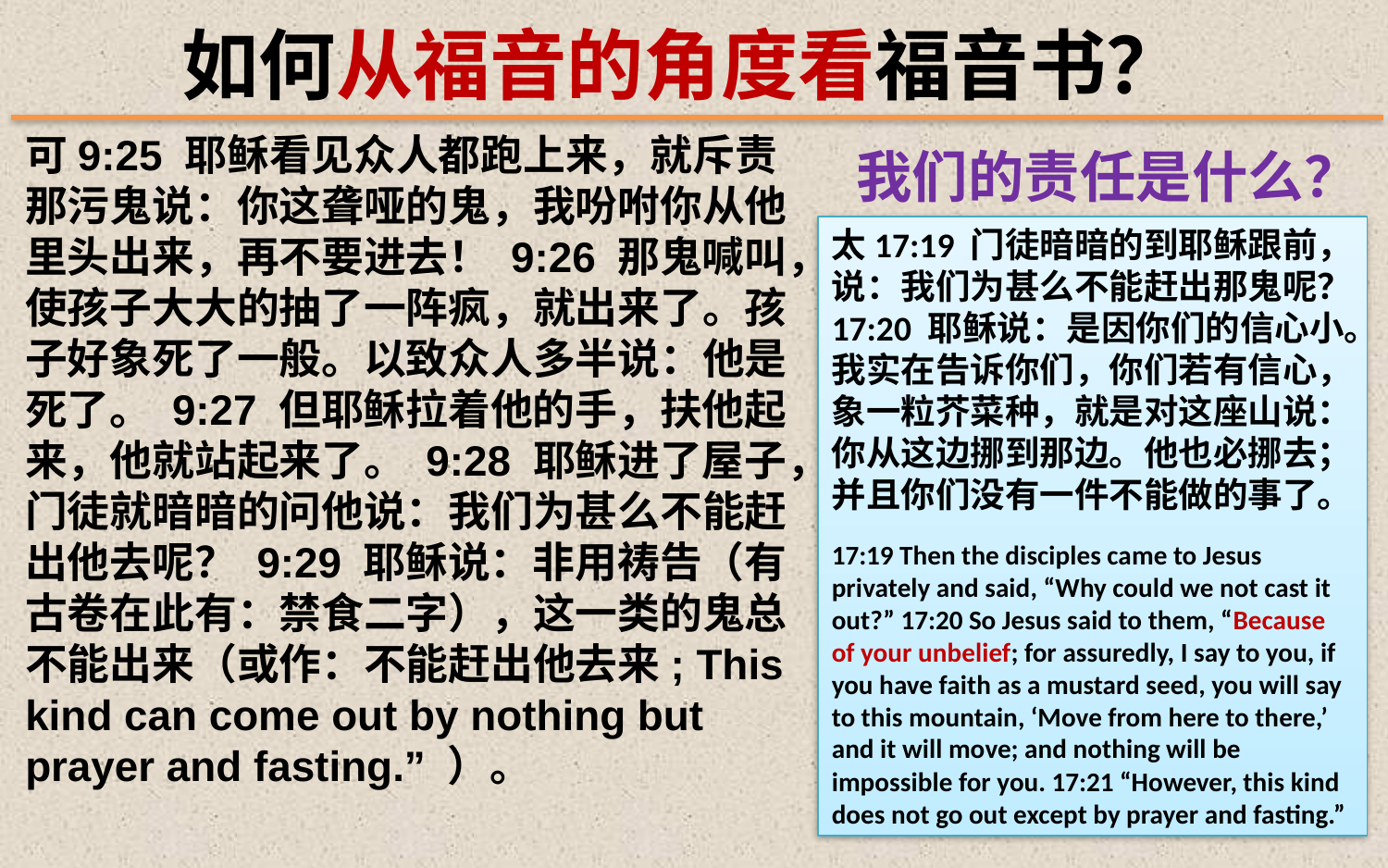

如何从福音的角度看福音书？
可9:25 耶稣看见众人都跑上来，就斥责那污鬼说：你这聋哑的鬼，我吩咐你从他里头出来，再不要进去！ 9:26 那鬼喊叫，使孩子大大的抽了一阵疯，就出来了。孩子好象死了一般。以致众人多半说：他是死了。 9:27 但耶稣拉着他的手，扶他起来，他就站起来了。 9:28 耶稣进了屋子，门徒就暗暗的问他说：我们为甚么不能赶出他去呢？ 9:29 耶稣说：非用祷告（有古卷在此有：禁食二字），这一类的鬼总不能出来（或作：不能赶出他去来; This kind can come out by nothing but prayer and fasting.” ）。
我们的责任是什么？
太17:19 门徒暗暗的到耶稣跟前，说：我们为甚么不能赶出那鬼呢？ 17:20 耶稣说：是因你们的信心小。我实在告诉你们，你们若有信心，象一粒芥菜种，就是对这座山说：你从这边挪到那边。他也必挪去；并且你们没有一件不能做的事了。
17:19 Then the disciples came to Jesus privately and said, “Why could we not cast it out?” 17:20 So Jesus said to them, “Because of your unbelief; for assuredly, I say to you, if you have faith as a mustard seed, you will say to this mountain, ‘Move from here to there,’ and it will move; and nothing will be impossible for you. 17:21 “However, this kind does not go out except by prayer and fasting.”